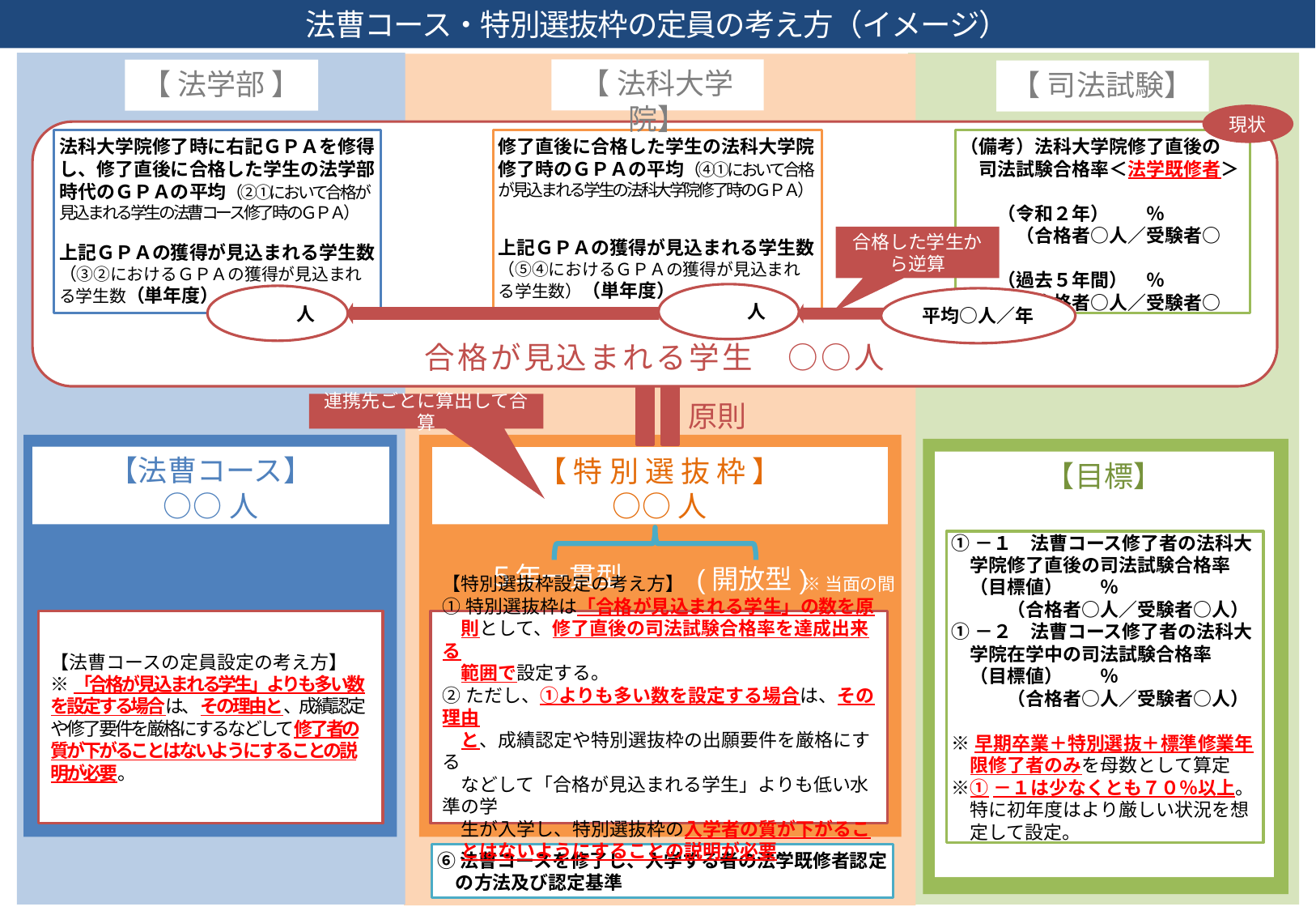

法曹コース・特別選抜枠の定員の考え方（イメージ）

【 法科大学院】
【 法学部 】
【 司法試験】
現状
合格が見込まれる学生　○○人
法科大学院修了時に右記ＧＰＡを修得し、修了直後に合格した学生の法学部時代のＧＰＡの平均（②①において合格が見込まれる学生の法曹コース修了時のＧＰＡ）

上記ＧＰＡの獲得が見込まれる学生数（③②におけるＧＰＡの獲得が見込まれる学生数（単年度）

修了直後に合格した学生の法科大学院修了時のＧＰＡの平均（④①において合格が見込まれる学生の法科大学院修了時のＧＰＡ）

上記ＧＰＡの獲得が見込まれる学生数（⑤④におけるＧＰＡの獲得が見込まれる学生数）（単年度）
（備考）法科大学院修了直後の
　司法試験合格率＜法学既修者＞

　　（令和２年）　　％
　　　（合格者○人／受験者○人）
　　（過去５年間）　％
　　　（合格者○人／受験者○人）
合格した学生から逆算
　　　人
　　　人
平均○人／年

原則
連携先ごとに算出して合算

【法曹コース】
○○人
【 特 別 選 抜 枠 】
○○人
【目標】
①－１　法曹コース修了者の法科大
　学院修了直後の司法試験合格率
　（目標値）　　％
　　　（合格者○人／受験者○人）
①－２　法曹コース修了者の法科大
　学院在学中の司法試験合格率
　（目標値）　　％
　　　（合格者○人／受験者○人）

※早期卒業＋特別選抜＋標準修業年
　限修了者のみを母数として算定
※①－１は少なくとも７０％以上。
　特に初年度はより厳しい状況を想
　定して設定。
５年一貫型
(開放型)
※当面の間
【法曹コースの定員設定の考え方】
※「合格が見込まれる学生」よりも多い数 を設定する場合は、その理由と、成績認定や修了要件を厳格にするなどして修了者の質が下がることはないようにすることの説明が必要。
【特別選抜枠設定の考え方】
①特別選抜枠は「合格が見込まれる学生」の数を原
　則として、修了直後の司法試験合格率を達成出来る
　範囲で設定する。
②ただし、①よりも多い数を設定する場合は、その理由
　と、成績認定や特別選抜枠の出願要件を厳格にする
　などして「合格が見込まれる学生」よりも低い水準の学
　生が入学し、特別選抜枠の入学者の質が下がるこ
　とはないようにすることの説明が必要。

⑥法曹コースを修了し、入学する者の法学既修者認定
　の方法及び認定基準